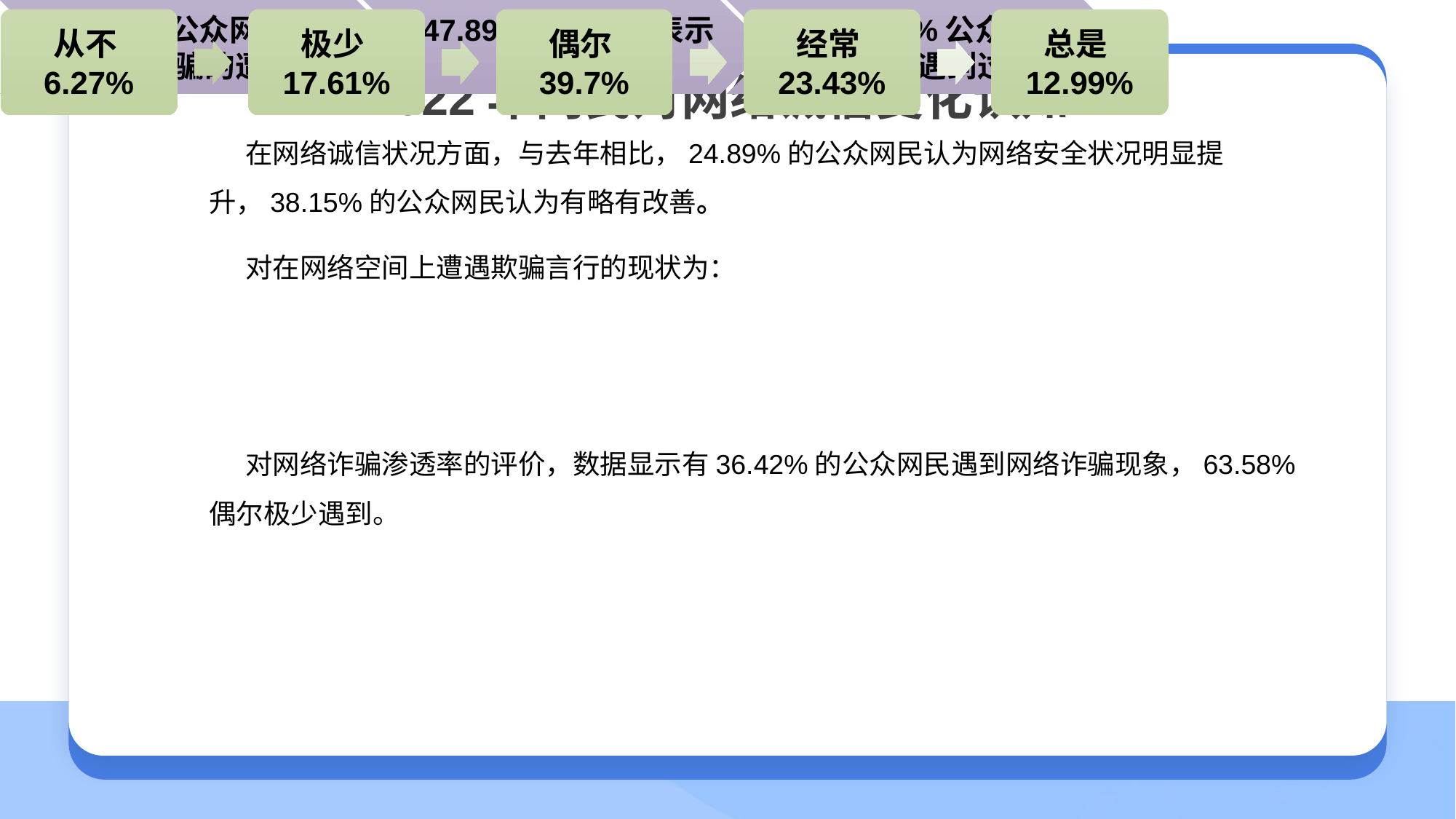

2022年网民对网络诚信变化认知
在网络诚信状况方面，与去年相比，24.89%的公众网民认为网络安全状况明显提升，38.15%的公众网民认为有略有改善。
对在网络空间上遭遇欺骗言行的现状为：

对网络诈骗渗透率的评价，数据显示有36.42%的公众网民遇到网络诈骗现象，63.58%偶尔极少遇到。

27.67%公众网民有过被欺骗的遭遇
47.89%公众网民表示很少遭遇
有24.44%公众网民没有遇到过
从不6.27%

极少17.61%

偶尔39.7%

经常23.43%

总是12.99%